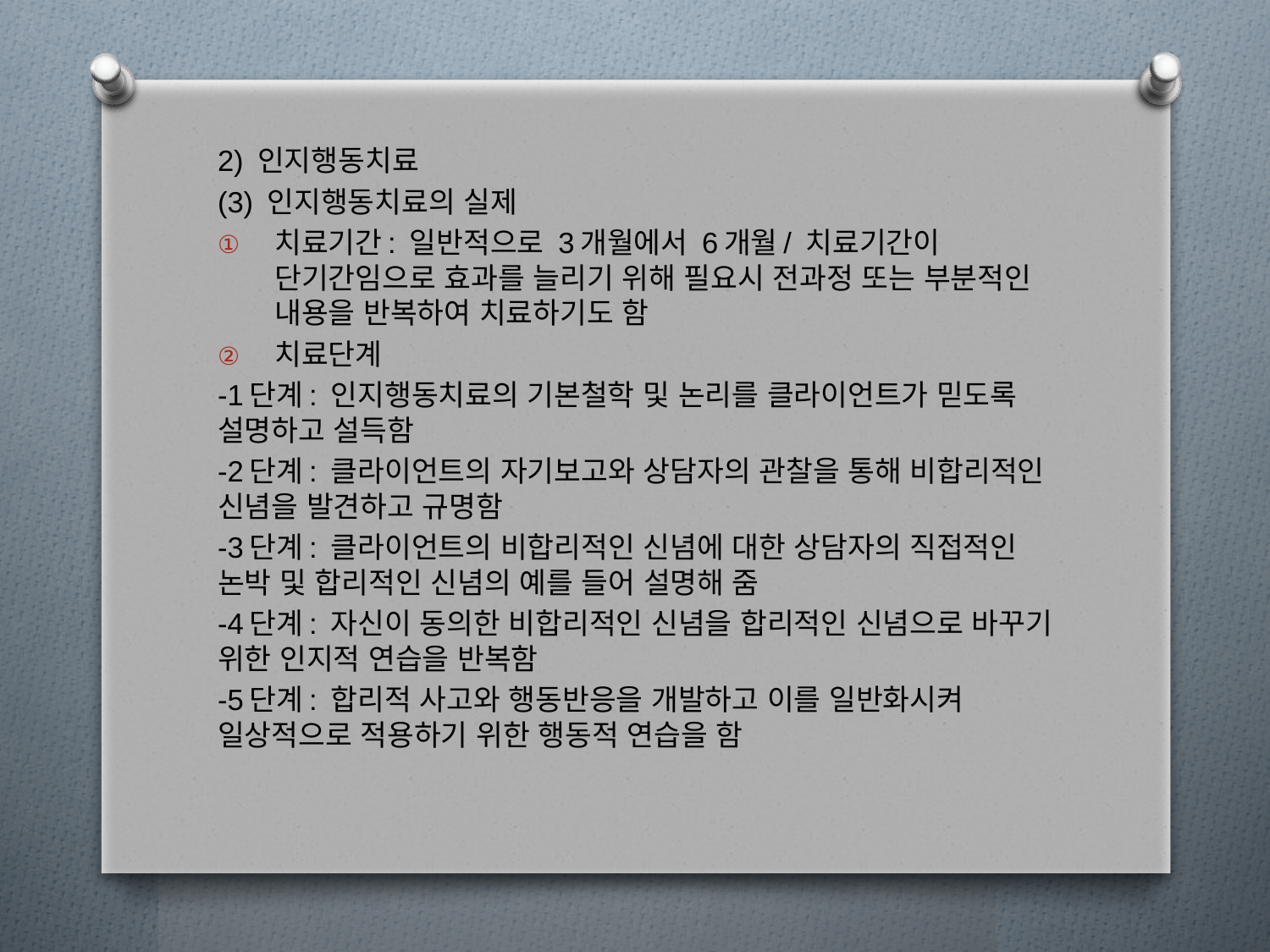

2) 인지행동치료
(3) 인지행동치료의 실제
치료기간: 일반적으로 3개월에서 6개월/ 치료기간이 단기간임으로 효과를 늘리기 위해 필요시 전과정 또는 부분적인 내용을 반복하여 치료하기도 함
치료단계
-1단계: 인지행동치료의 기본철학 및 논리를 클라이언트가 믿도록 설명하고 설득함
-2단계: 클라이언트의 자기보고와 상담자의 관찰을 통해 비합리적인 신념을 발견하고 규명함
-3단계: 클라이언트의 비합리적인 신념에 대한 상담자의 직접적인 논박 및 합리적인 신념의 예를 들어 설명해 줌
-4단계: 자신이 동의한 비합리적인 신념을 합리적인 신념으로 바꾸기 위한 인지적 연습을 반복함
-5단계: 합리적 사고와 행동반응을 개발하고 이를 일반화시켜 일상적으로 적용하기 위한 행동적 연습을 함